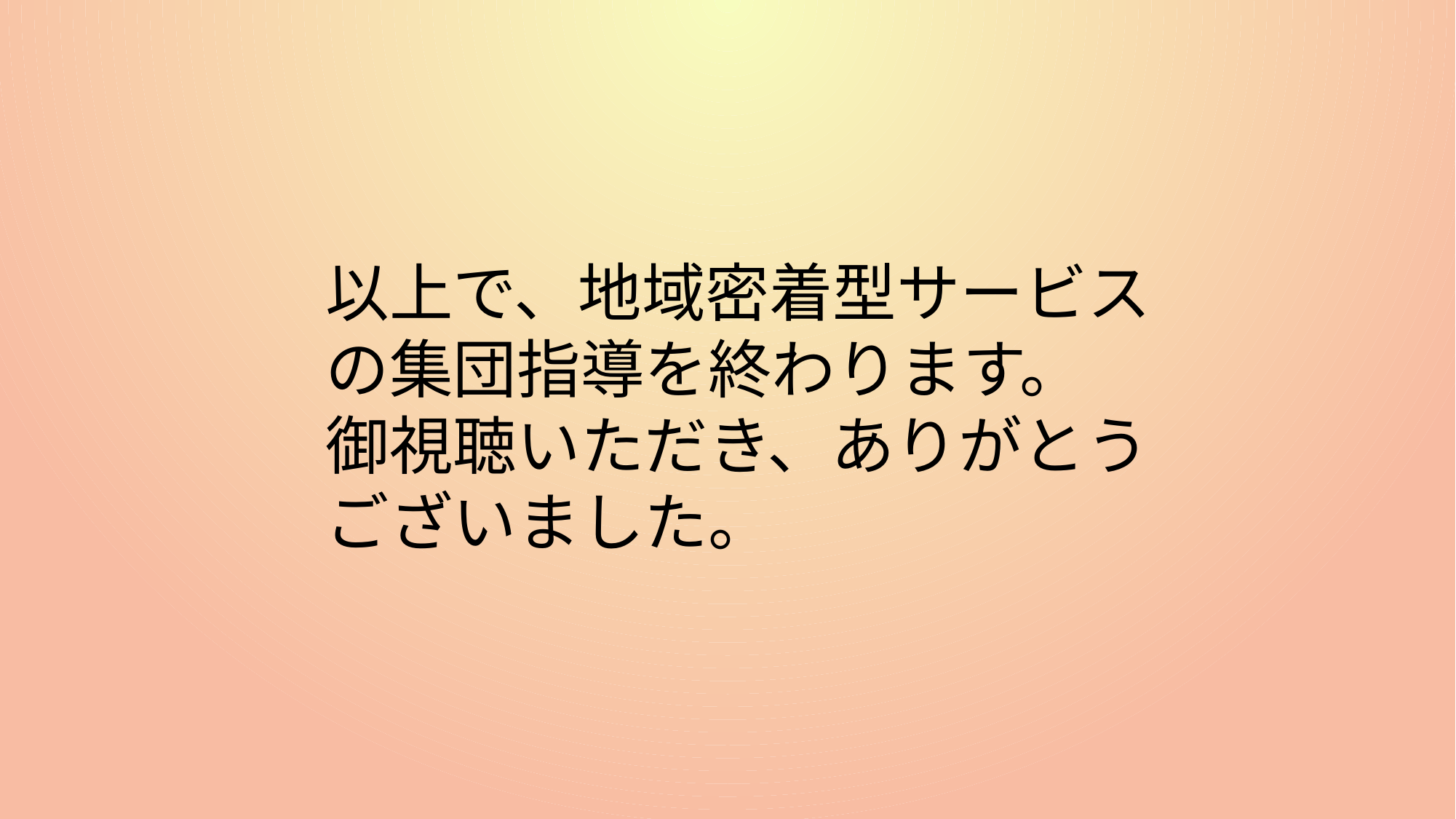

# 以上で、地域密着型サービスの集団指導を終わります。 御視聴いただき、ありがとうございました。